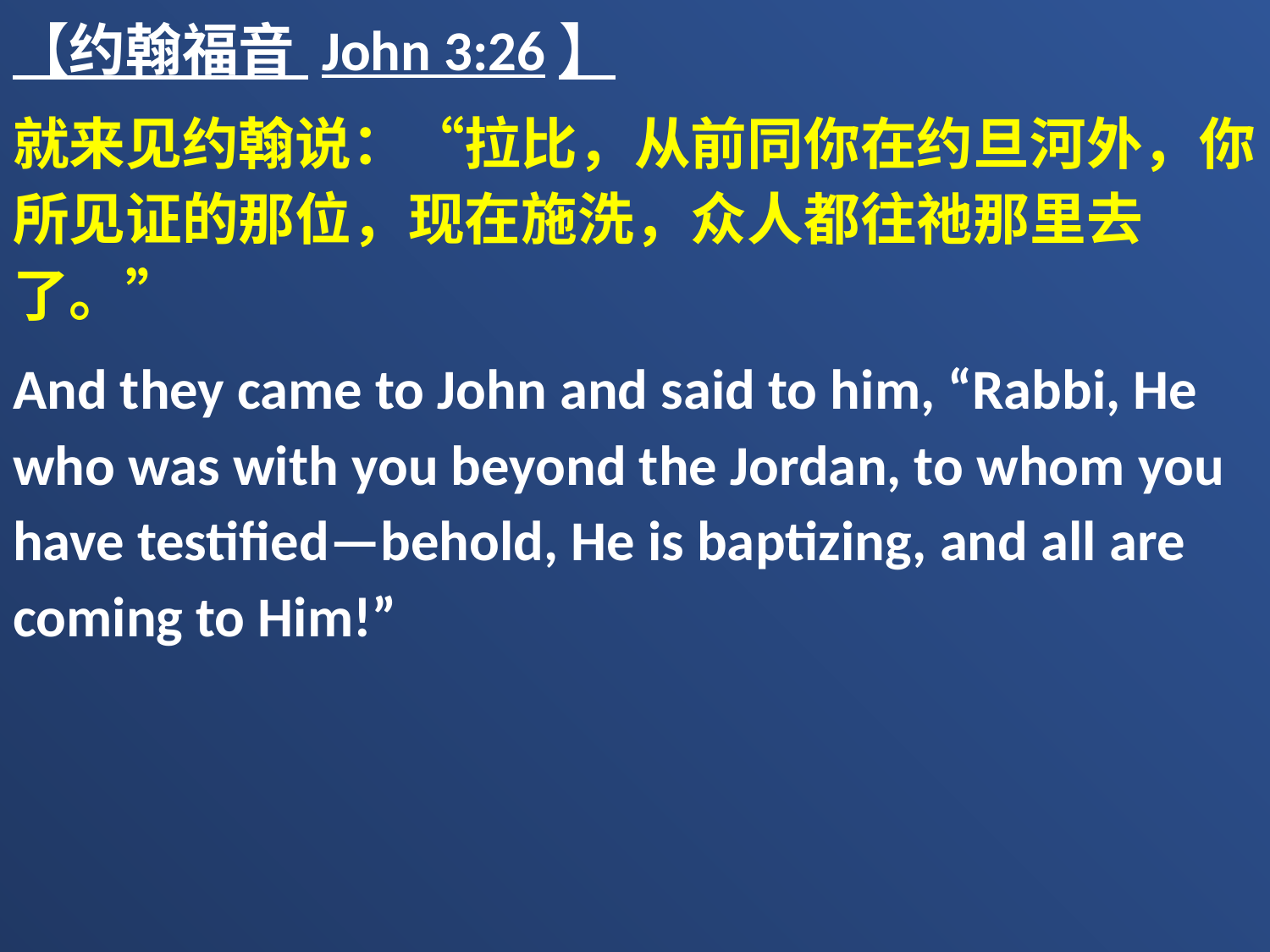

【约翰福音 John 3:26】
就来见约翰说：“拉比，从前同你在约旦河外，你所见证的那位，现在施洗，众人都往祂那里去了。”
And they came to John and said to him, “Rabbi, He who was with you beyond the Jordan, to whom you have testified—behold, He is baptizing, and all are coming to Him!”